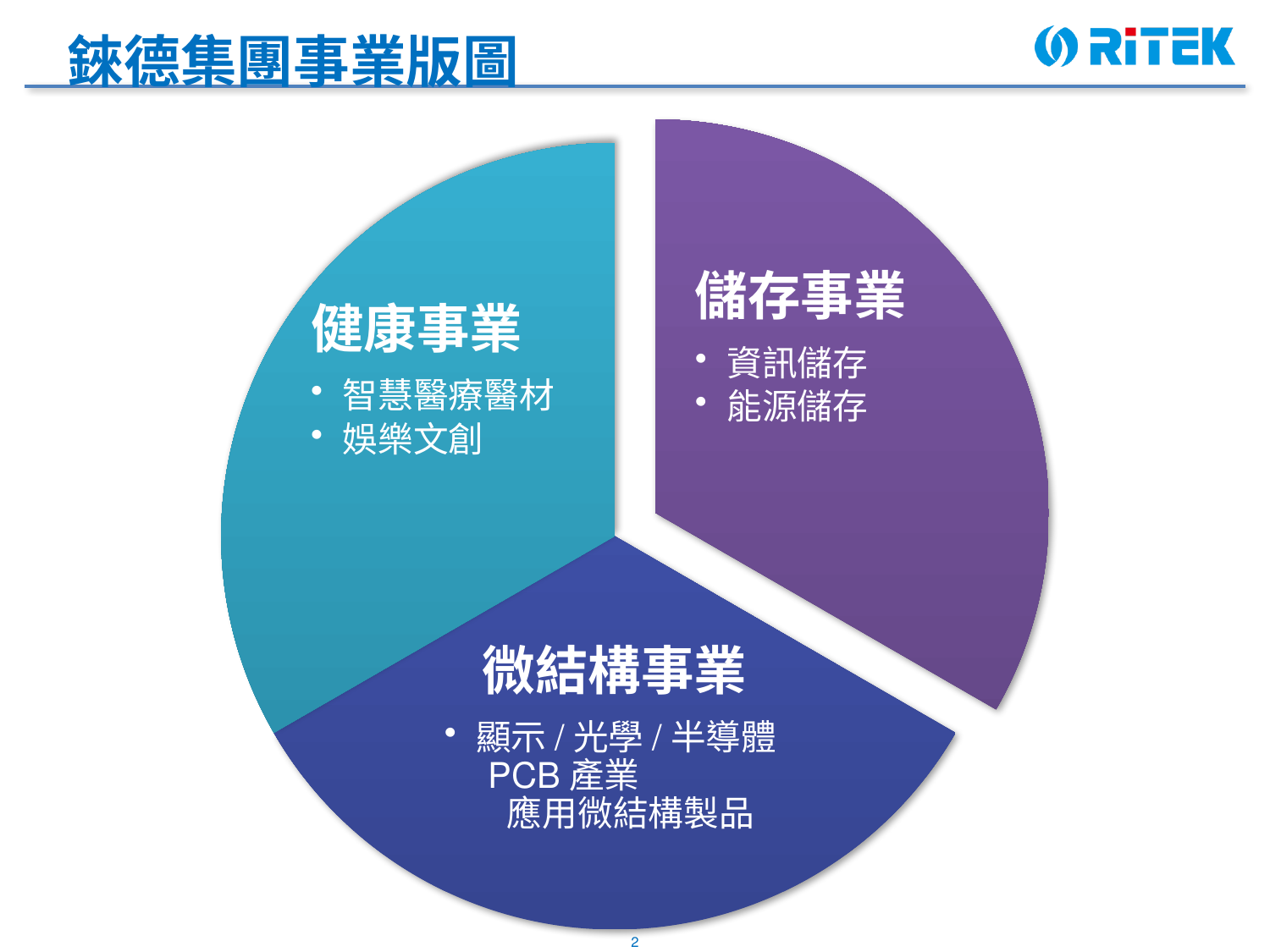

# 錸德集團事業版圖
儲存事業
資訊儲存
能源儲存
微結構事業
顯示/光學/半導體PCB產業                  應用微結構製品
健康事業
智慧醫療醫材
娛樂文創
2